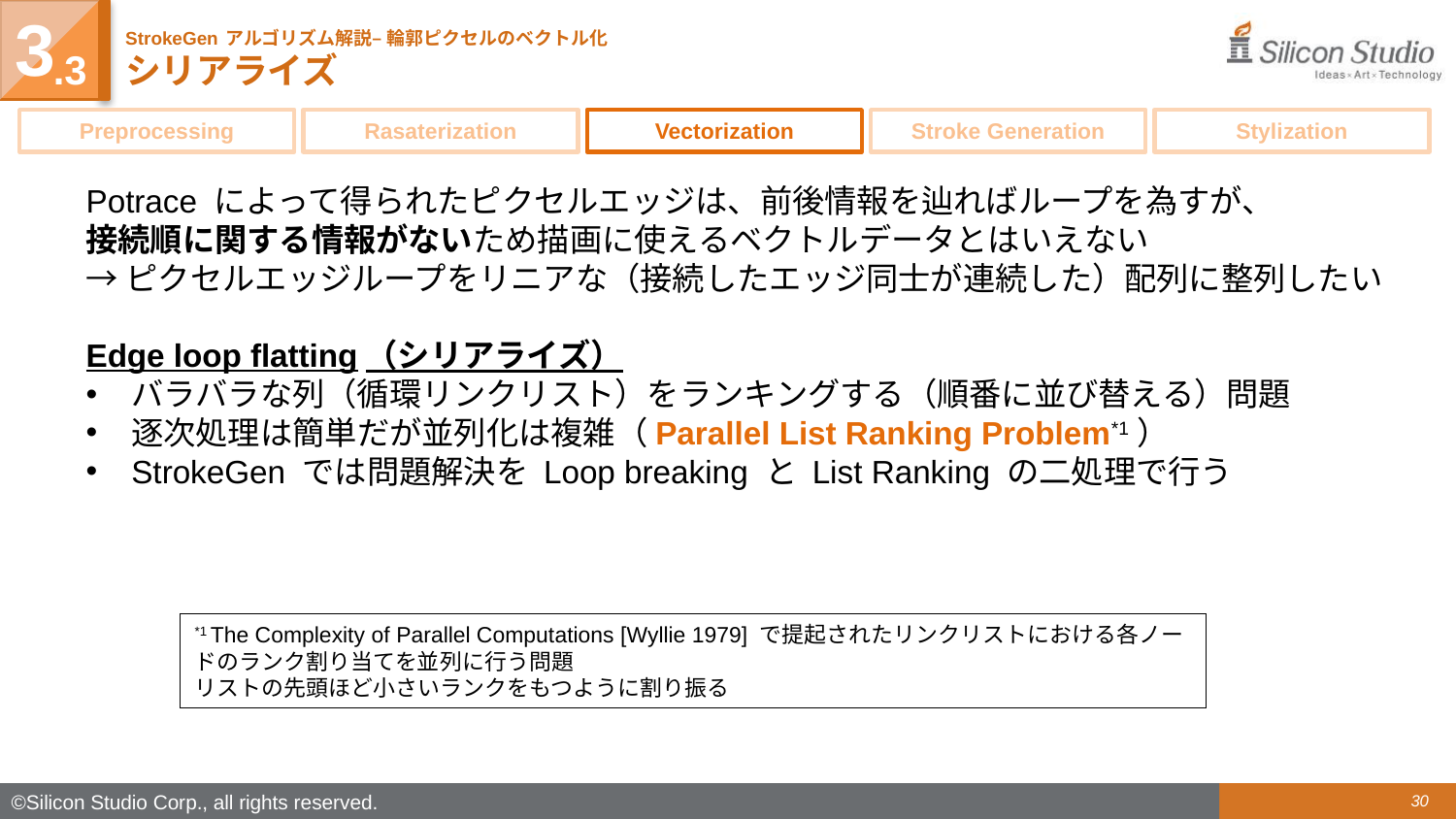

3
# StrokeGen アルゴリズム解説– 輪郭ピクセルのベクトル化 シリアライズ
.3
Preprocessing
Rasaterization
Vectorization
Stroke Generation
Stylization
Potrace によって得られたピクセルエッジは、前後情報を辿ればループを為すが、
接続順に関する情報がないため描画に使えるベクトルデータとはいえない
→ピクセルエッジループをリニアな（接続したエッジ同士が連続した）配列に整列したい

Edge loop flatting（シリアライズ）
バラバラな列（循環リンクリスト）をランキングする（順番に並び替える）問題
逐次処理は簡単だが並列化は複雑（Parallel List Ranking Problem*1）
StrokeGen では問題解決を Loop breaking と List Ranking の二処理で行う
*1 The Complexity of Parallel Computations [Wyllie 1979] で提起されたリンクリストにおける各ノードのランク割り当てを並列に行う問題
リストの先頭ほど小さいランクをもつように割り振る